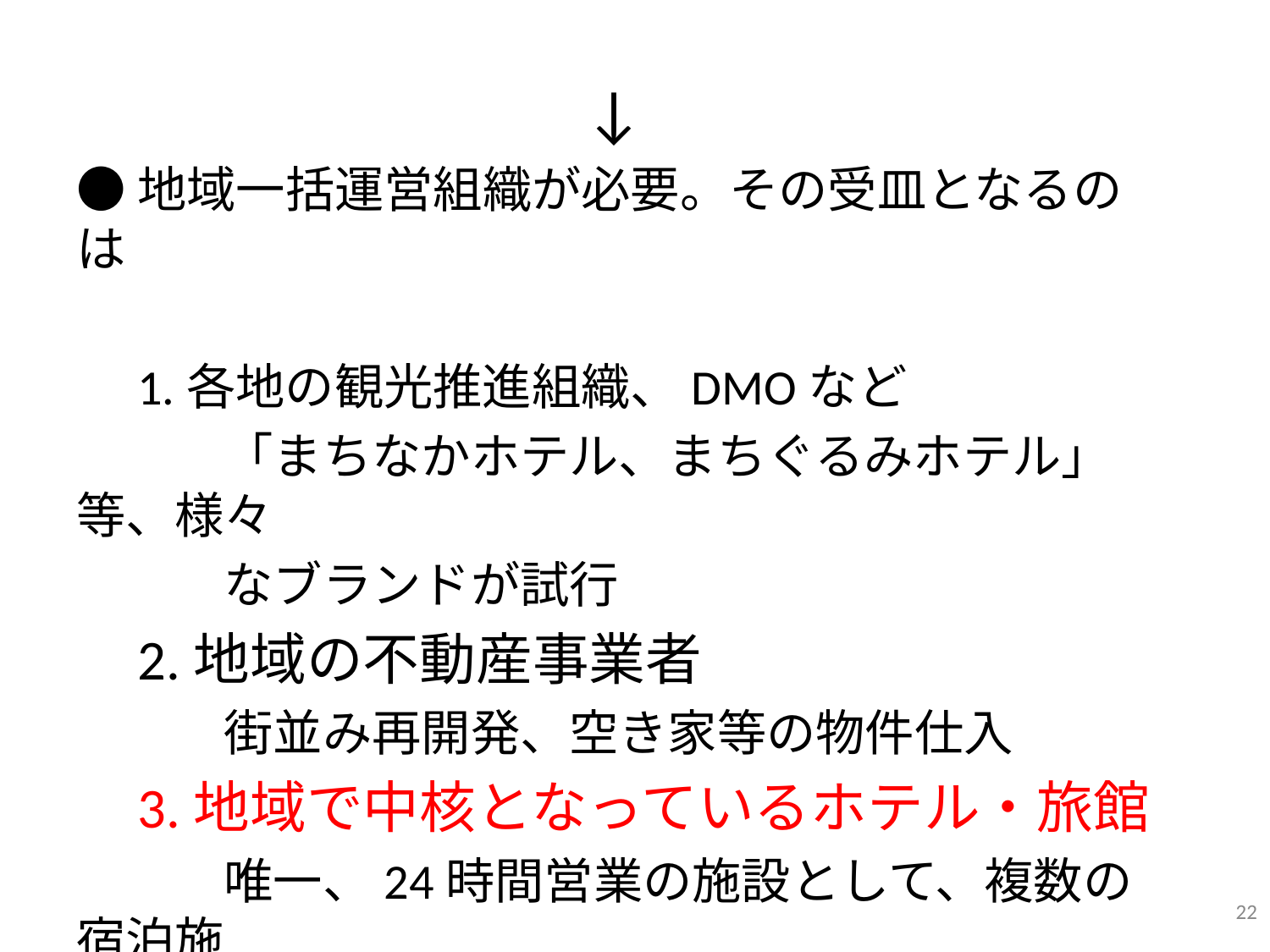

↓
●地域一括運営組織が必要。その受皿となるのは

　1.各地の観光推進組織、DMOなど
　　　「まちなかホテル、まちぐるみホテル」等、様々
　　　なブランドが試行
　2.地域の不動産事業者
　　　街並み再開発、空き家等の物件仕入
　3.地域で中核となっているホテル・旅館
　　　唯一、24時間営業の施設として、複数の宿泊施
　　　設経営をさらに拡大
22